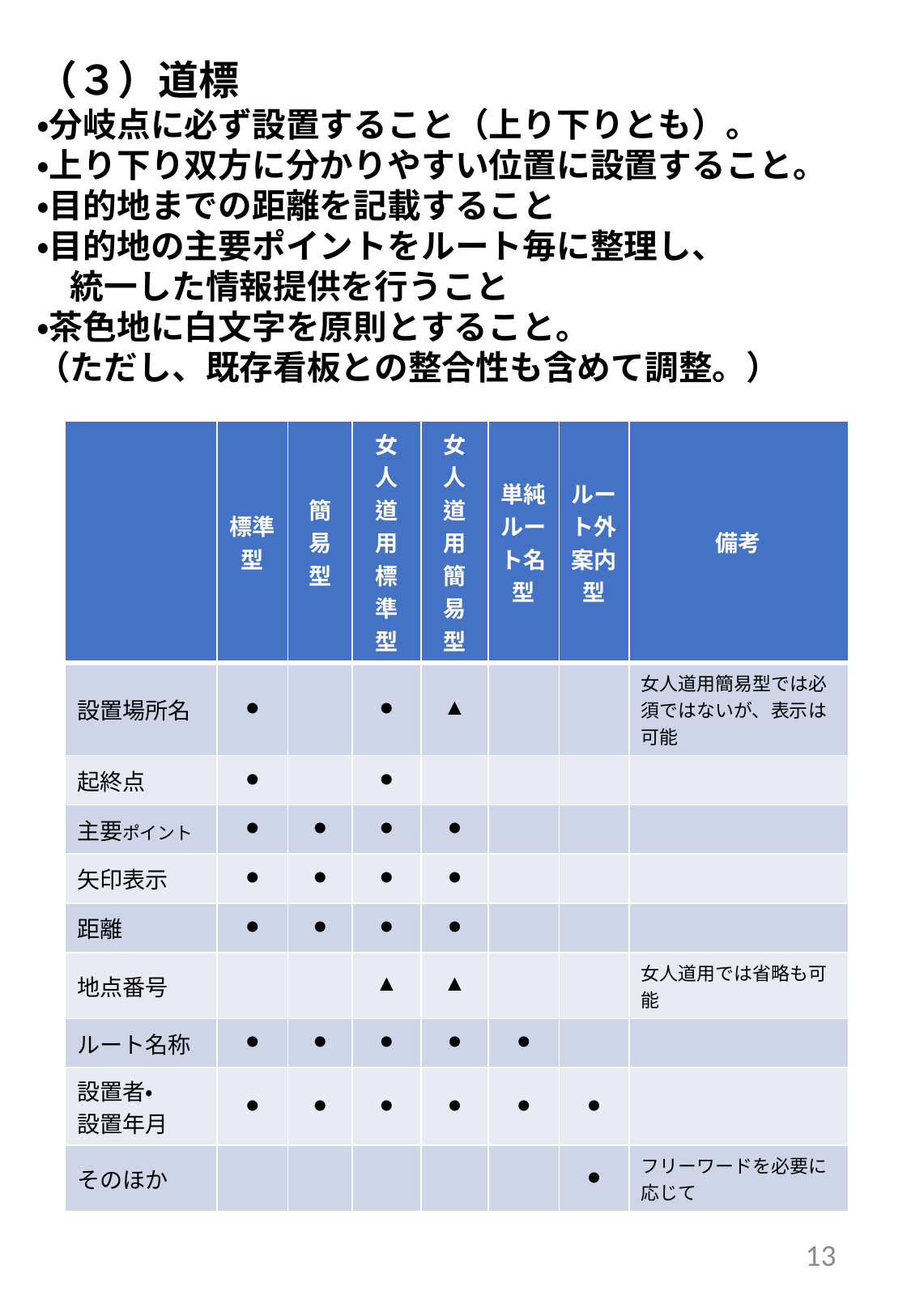

（３）道標
・分岐点に必ず設置すること（上り下りとも）。
・上り下り双方に分かりやすい位置に設置すること。
・目的地までの距離を記載すること
・目的地の主要ポイントをルート毎に整理し、
　統一した情報提供を行うこと
・茶色地に白文字を原則とすること。
（ただし、既存看板との整合性も含めて調整。）
|  | 標準型 | 簡易型 | 女人道用 標準型 | 女人道用 簡易型 | 単純 ルート名型 | ルート外 案内型 | 備考 |
| --- | --- | --- | --- | --- | --- | --- | --- |
| 設置場所名 | ● |  | ● | ▲ |  |  | 女人道用簡易型では必須ではないが、表示は可能 |
| 起終点 | ● |  | ● |  |  |  |  |
| 主要ポイント | ● | ● | ● | ● |  |  |  |
| 矢印表示 | ● | ● | ● | ● |  |  |  |
| 距離 | ● | ● | ● | ● |  |  |  |
| 地点番号 |  |  | ▲ | ▲ |  |  | 女人道用では省略も可能 |
| ルート名称 | ● | ● | ● | ● | ● |  |  |
| 設置者・ 設置年月 | ● | ● | ● | ● | ● | ● |  |
| そのほか |  |  |  |  |  | ● | フリーワードを必要に応じて |
13